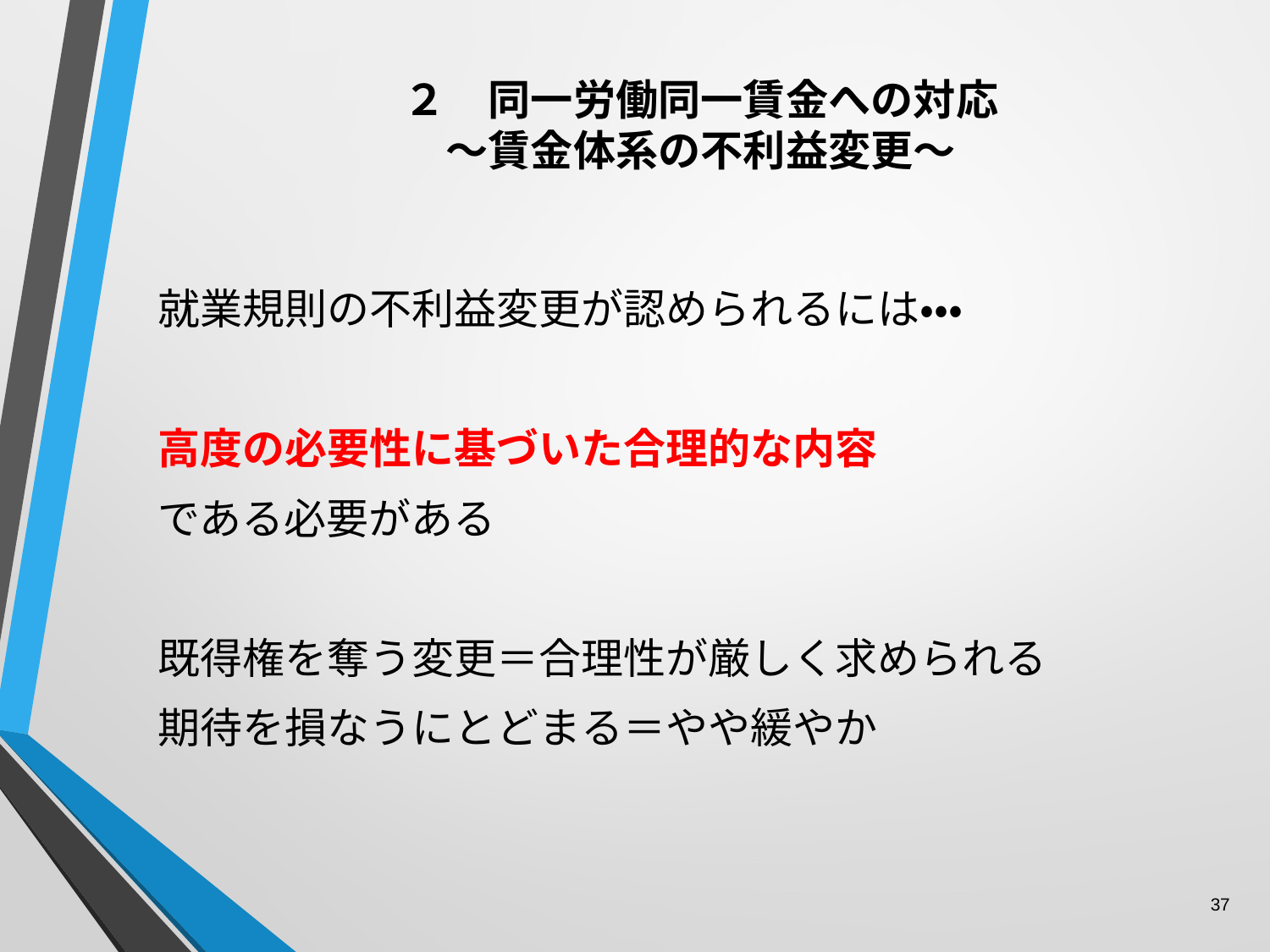

# ２　同一労働同一賃金への対応 ～賃金体系の不利益変更～
就業規則の不利益変更が認められるには・・・

高度の必要性に基づいた合理的な内容
である必要がある

既得権を奪う変更＝合理性が厳しく求められる
期待を損なうにとどまる＝やや緩やか

37